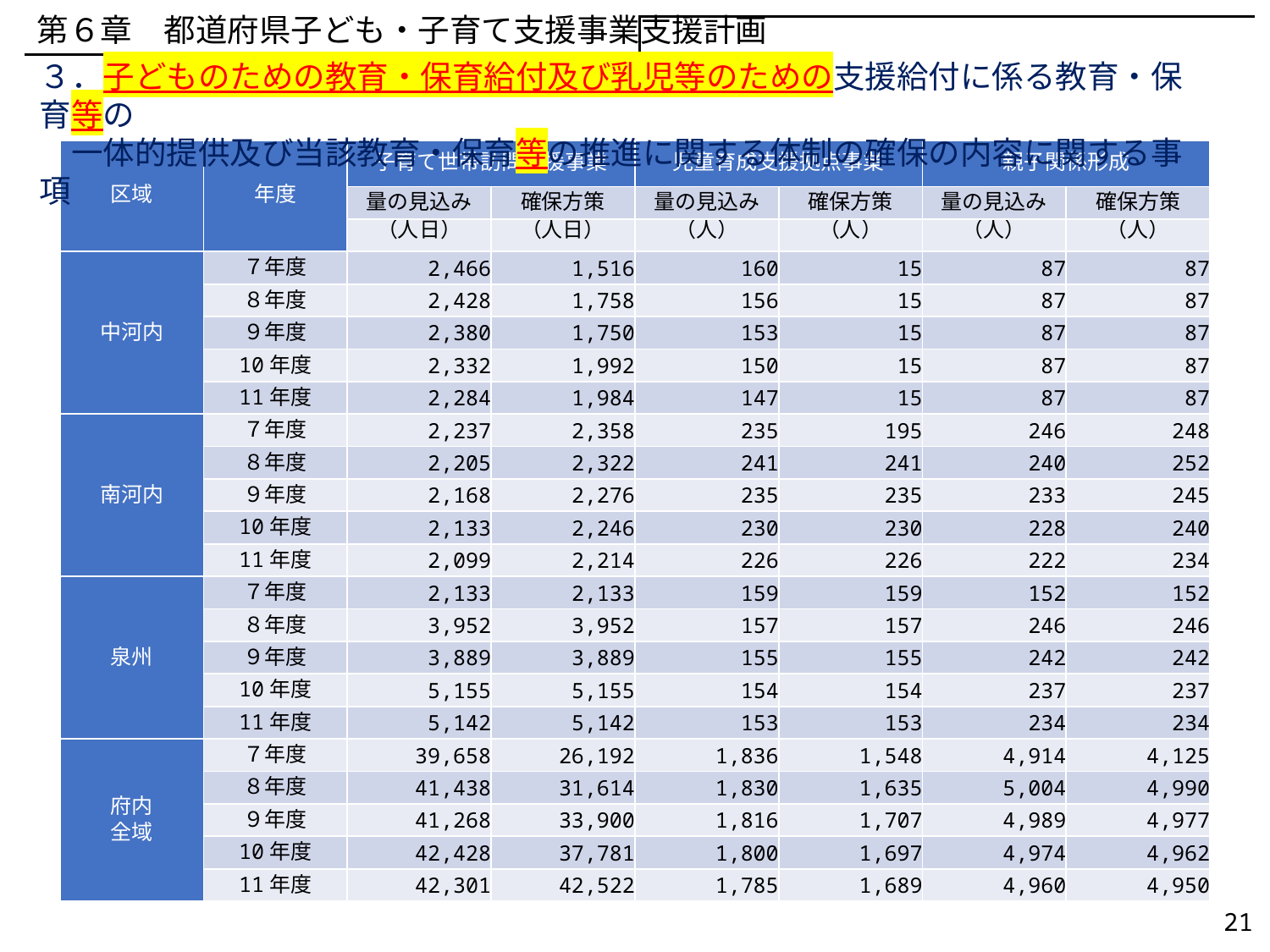

第６章　都道府県子ども・子育て支援事業支援計画

３．子どものための教育・保育給付及び乳児等のための支援給付に係る教育・保育等の
　一体的提供及び当該教育・保育等の推進に関する体制の確保の内容に関する事項
| 区域 | 年度 | 子育て世帯訪問支援事業 |  | 児童育成支援拠点事業 |  | 親子関係形成 |  |
| --- | --- | --- | --- | --- | --- | --- | --- |
|  |  | 量の見込み | 確保方策 | 量の見込み | 確保方策 | 量の見込み | 確保方策 |
|  |  | （人日） | （人日） | （人） | （人） | （人） | （人） |
| 中河内 | ７年度 | 2,466 | 1,516 | 160 | 15 | 87 | 87 |
|  | ８年度 | 2,428 | 1,758 | 156 | 15 | 87 | 87 |
|  | ９年度 | 2,380 | 1,750 | 153 | 15 | 87 | 87 |
|  | 10年度 | 2,332 | 1,992 | 150 | 15 | 87 | 87 |
|  | 11年度 | 2,284 | 1,984 | 147 | 15 | 87 | 87 |
| 南河内 | ７年度 | 2,237 | 2,358 | 235 | 195 | 246 | 248 |
|  | ８年度 | 2,205 | 2,322 | 241 | 241 | 240 | 252 |
|  | ９年度 | 2,168 | 2,276 | 235 | 235 | 233 | 245 |
|  | 10年度 | 2,133 | 2,246 | 230 | 230 | 228 | 240 |
|  | 11年度 | 2,099 | 2,214 | 226 | 226 | 222 | 234 |
| 泉州 | ７年度 | 2,133 | 2,133 | 159 | 159 | 152 | 152 |
|  | ８年度 | 3,952 | 3,952 | 157 | 157 | 246 | 246 |
|  | ９年度 | 3,889 | 3,889 | 155 | 155 | 242 | 242 |
|  | 10年度 | 5,155 | 5,155 | 154 | 154 | 237 | 237 |
|  | 11年度 | 5,142 | 5,142 | 153 | 153 | 234 | 234 |
| 府内 全域 | ７年度 | 39,658 | 26,192 | 1,836 | 1,548 | 4,914 | 4,125 |
|  | ８年度 | 41,438 | 31,614 | 1,830 | 1,635 | 5,004 | 4,990 |
|  | ９年度 | 41,268 | 33,900 | 1,816 | 1,707 | 4,989 | 4,977 |
|  | 10年度 | 42,428 | 37,781 | 1,800 | 1,697 | 4,974 | 4,962 |
|  | 11年度 | 42,301 | 42,522 | 1,785 | 1,689 | 4,960 | 4,950 |
21